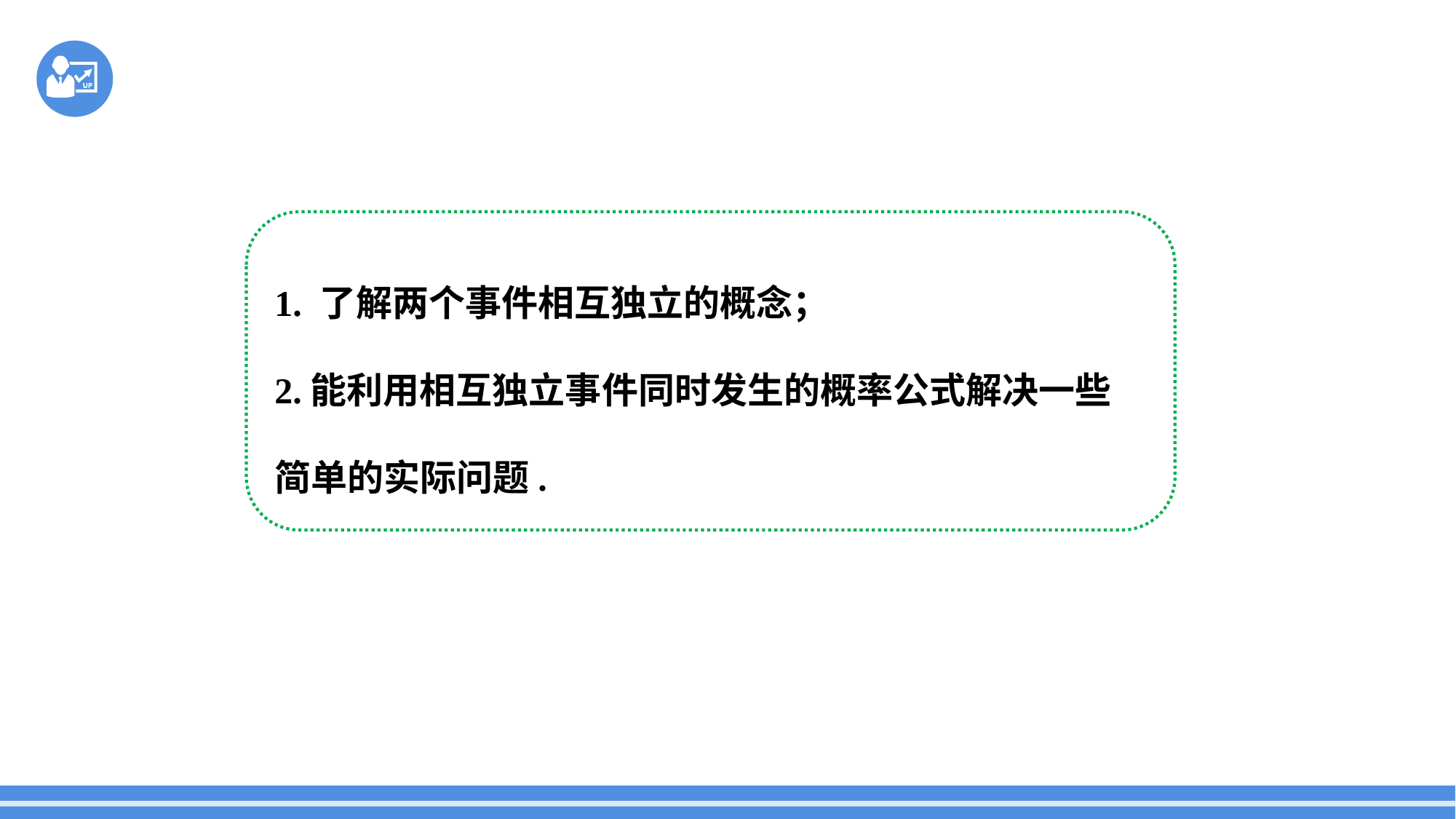

1. 了解两个事件相互独立的概念；
2.能利用相互独立事件同时发生的概率公式解决一些简单的实际问题.